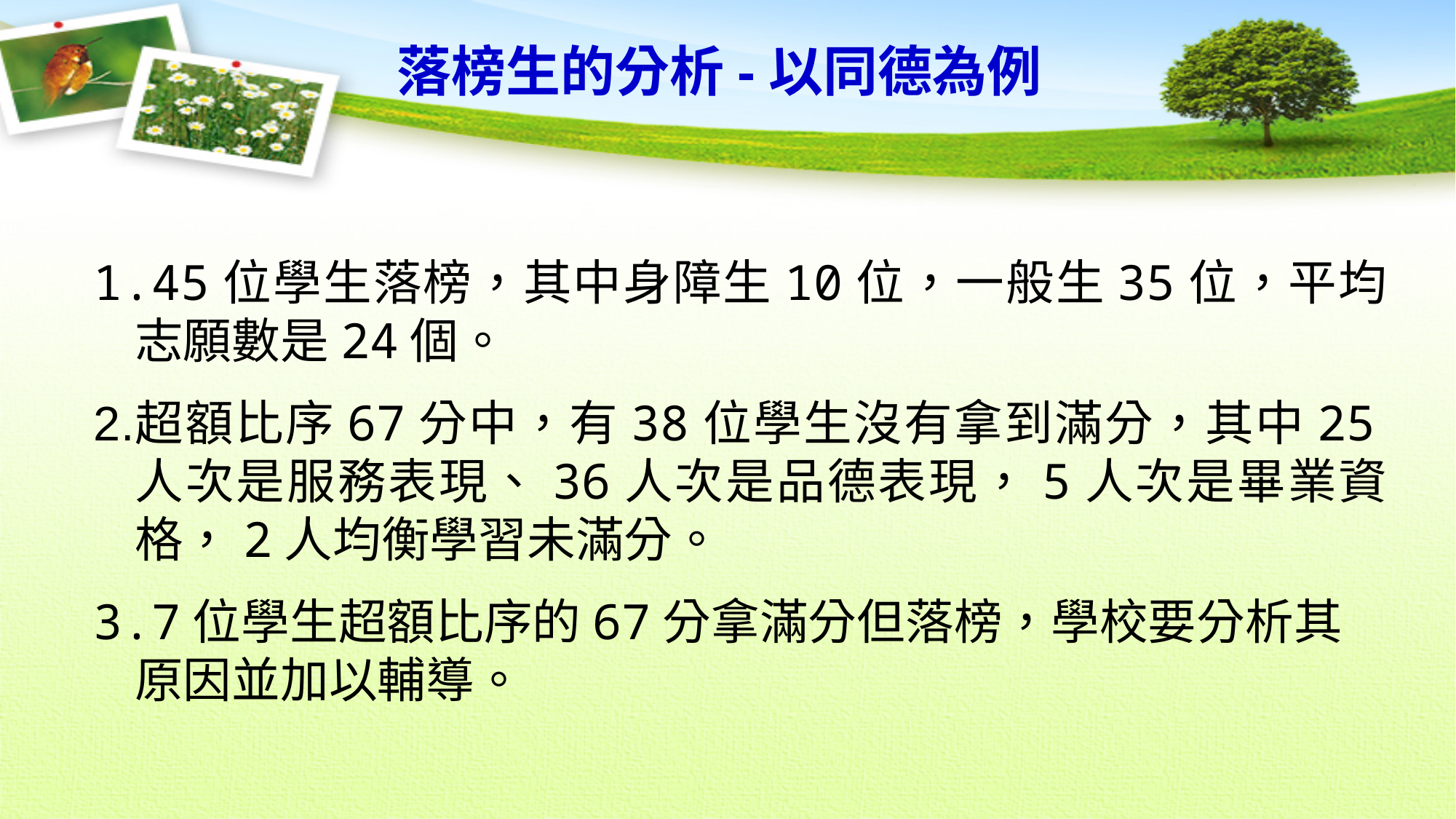

落榜生的分析-以同德為例
45位學生落榜，其中身障生10位，一般生35位，平均志願數是24個。
超額比序67分中，有38位學生沒有拿到滿分，其中25人次是服務表現、36人次是品德表現，5人次是畢業資格，2人均衡學習未滿分。
7位學生超額比序的67分拿滿分但落榜，學校要分析其原因並加以輔導。